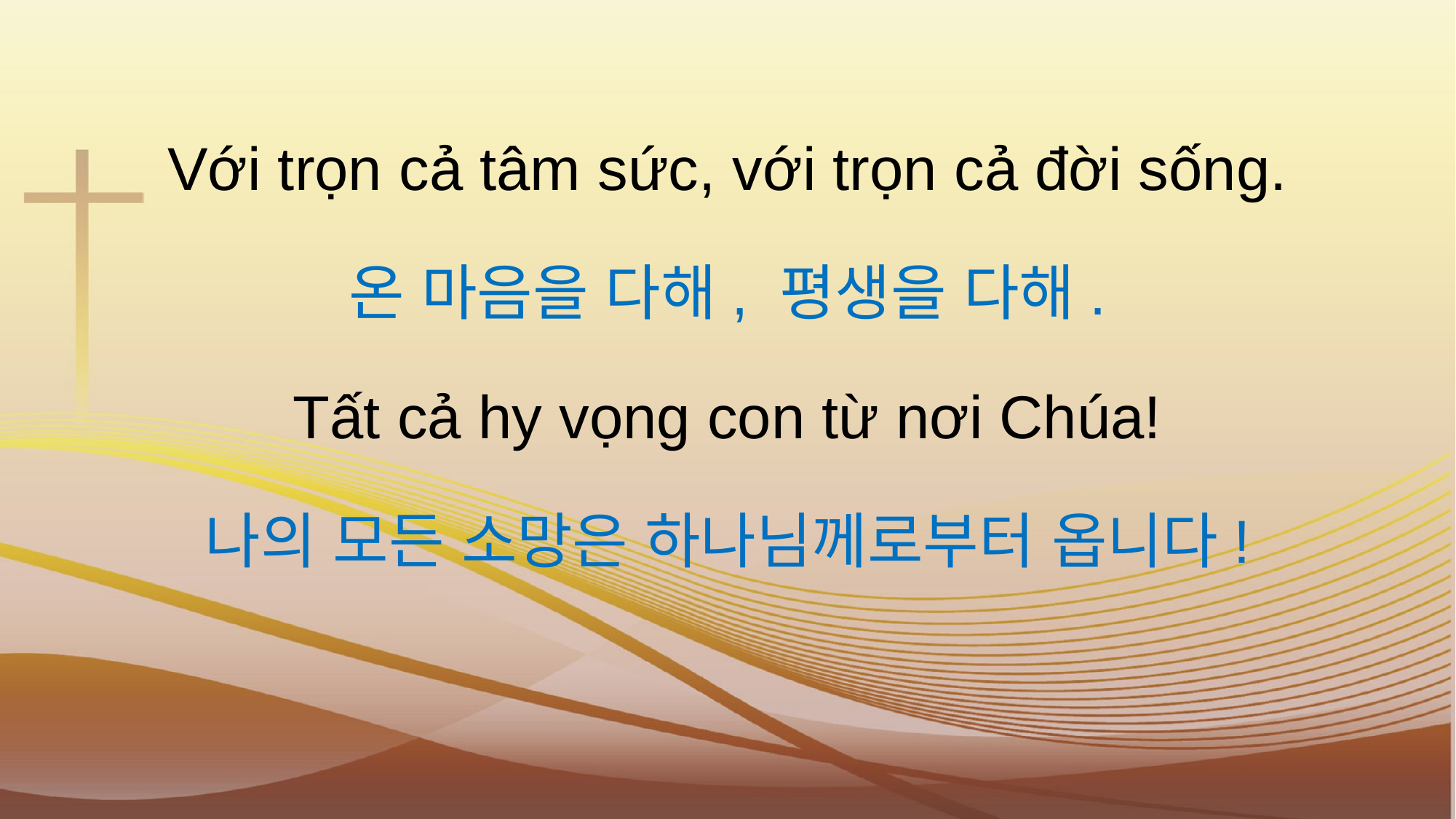

Với trọn cả tâm sức, với trọn cả đời sống.
온 마음을 다해, 평생을 다해.
Tất cả hy vọng con từ nơi Chúa!
나의 모든 소망은 하나님께로부터 옵니다!